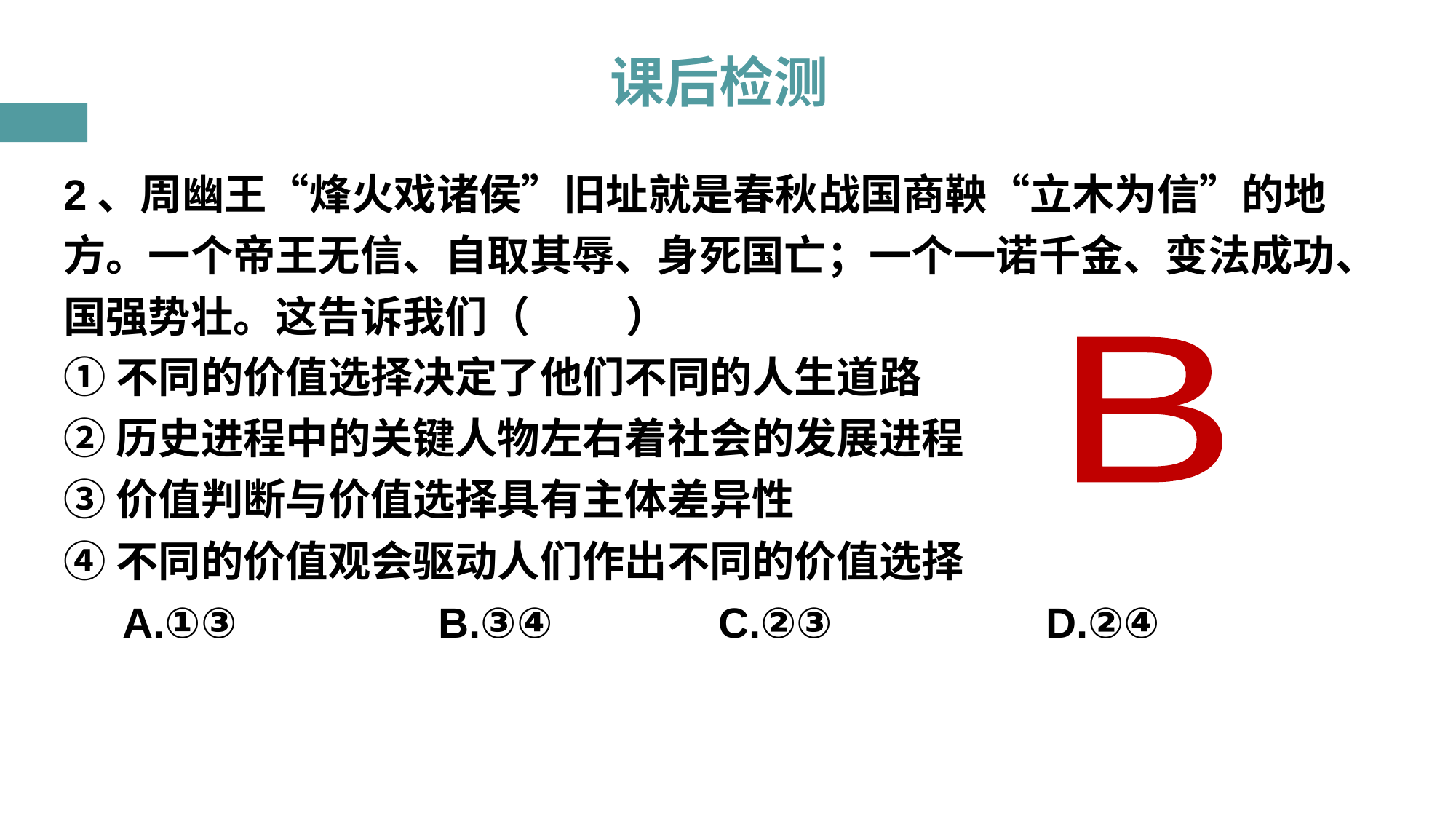

# 课后检测
2、周幽王“烽火戏诸侯”旧址就是春秋战国商鞅“立木为信”的地方。一个帝王无信、自取其辱、身死国亡；一个一诺千金、变法成功、国强势壮。这告诉我们（          ）
①不同的价值选择决定了他们不同的人生道路
②历史进程中的关键人物左右着社会的发展进程
③价值判断与价值选择具有主体差异性
④不同的价值观会驱动人们作出不同的价值选择
     A.①③     	    B.③④  		C.②③  		D.②④
B